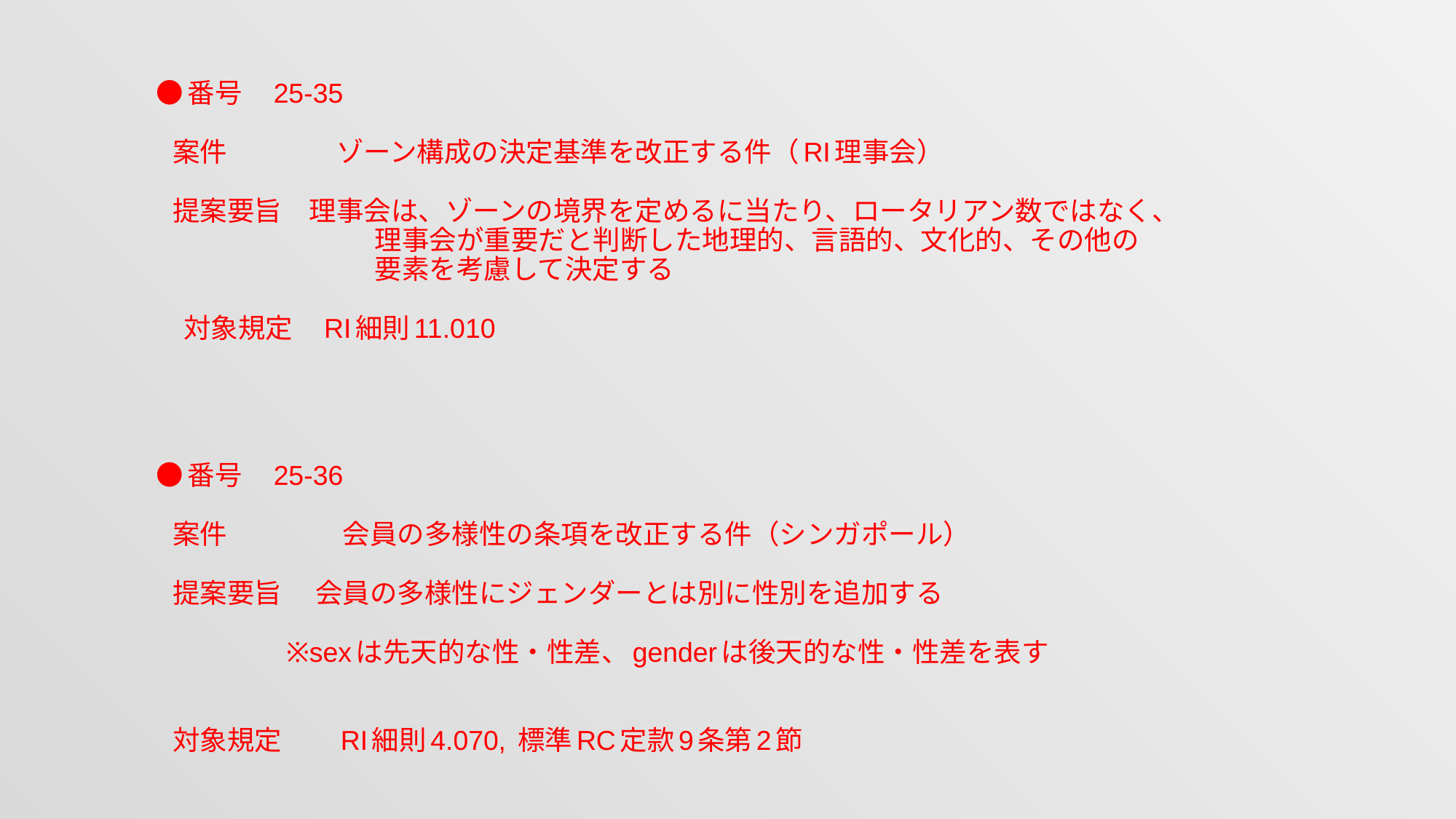

●番号　25-35

  案件　　　　ゾーン構成の決定基準を改正する件（RI理事会）

  提案要旨　理事会は、ゾーンの境界を定めるに当たり、ロータリアン数ではなく、
　　　　　　　　理事会が重要だと判断した地理的、言語的、文化的、その他の
　　　　　　　　要素を考慮して決定する

　対象規定　RI細則11.010

●番号　25-36

  案件　　　　 会員の多様性の条項を改正する件（シンガポール）

  提案要旨　 会員の多様性にジェンダーとは別に性別を追加する

                 ※sexは先天的な性・性差、genderは後天的な性・性差を表す

  対象規定　　RI細則4.070, 標準RC定款9条第2節

#